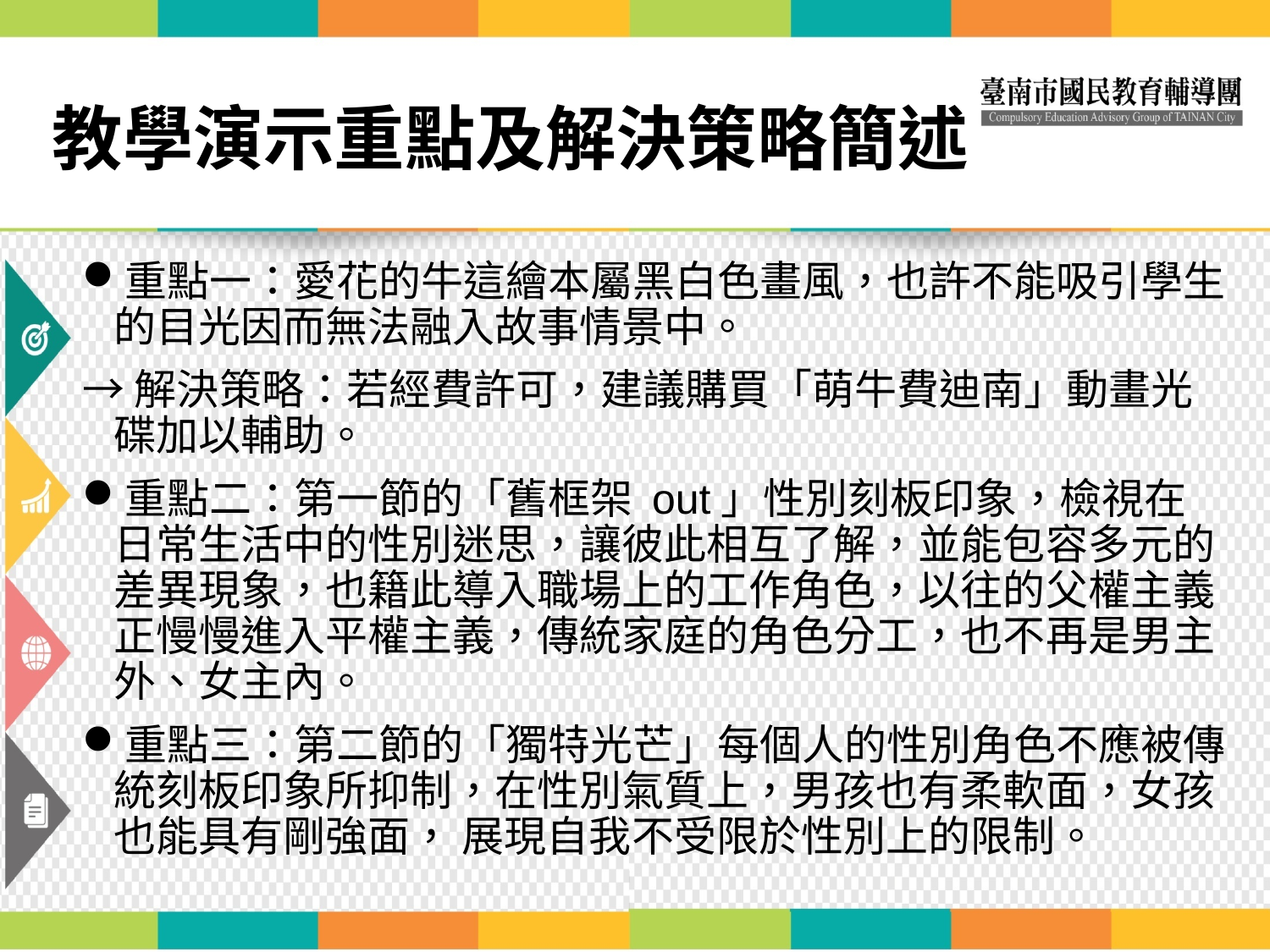

# 教學演示重點及解決策略簡述
重點一：愛花的牛這繪本屬黑白色畫風，也許不能吸引學生的目光因而無法融入故事情景中。
→解決策略：若經費許可，建議購買「萌牛費迪南」動畫光碟加以輔助。
重點二：第一節的「舊框架 out」性別刻板印象，檢視在日常生活中的性別迷思，讓彼此相互了解，並能包容多元的差異現象，也籍此導入職場上的工作角色，以往的父權主義正慢慢進入平權主義，傳統家庭的角色分工，也不再是男主外、女主內。
重點三：第二節的「獨特光芒」每個人的性別角色不應被傳統刻板印象所抑制，在性別氣質上，男孩也有柔軟面，女孩也能具有剛強面， 展現自我不受限於性別上的限制。